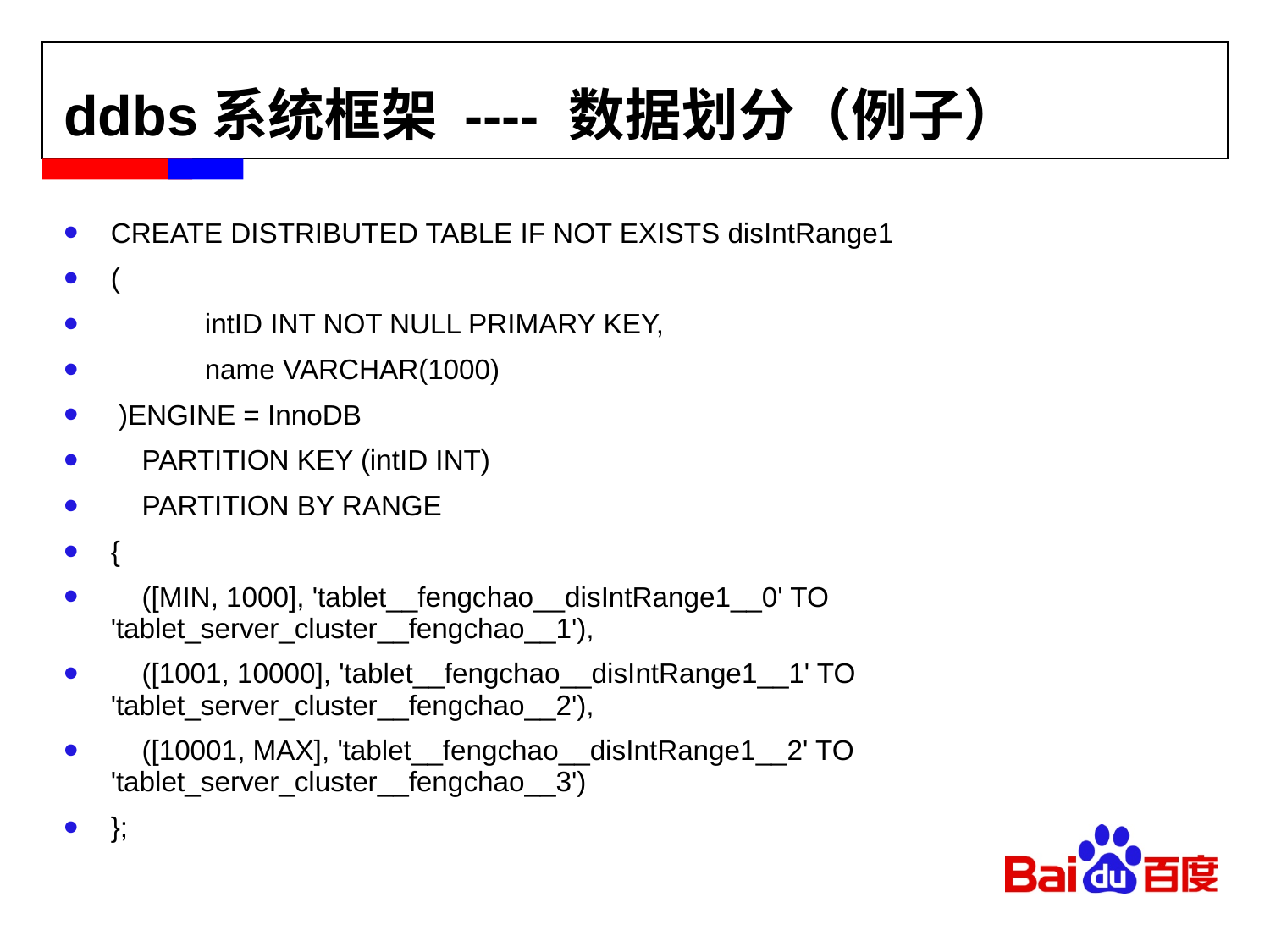

# ddbs系统框架 ---- 数据划分（例子）
CREATE DISTRIBUTED TABLE IF NOT EXISTS disIntRange1
(
            intID INT NOT NULL PRIMARY KEY,
            name VARCHAR(1000)
 )ENGINE = InnoDB
    PARTITION KEY (intID INT)
    PARTITION BY RANGE
{
    ([MIN, 1000], 'tablet__fengchao__disIntRange1__0' TO    'tablet_server_cluster__fengchao__1'),
    ([1001, 10000], 'tablet__fengchao__disIntRange1__1' TO 'tablet_server_cluster__fengchao__2'),
    ([10001, MAX], 'tablet__fengchao__disIntRange1__2' TO 'tablet_server_cluster__fengchao__3')
};